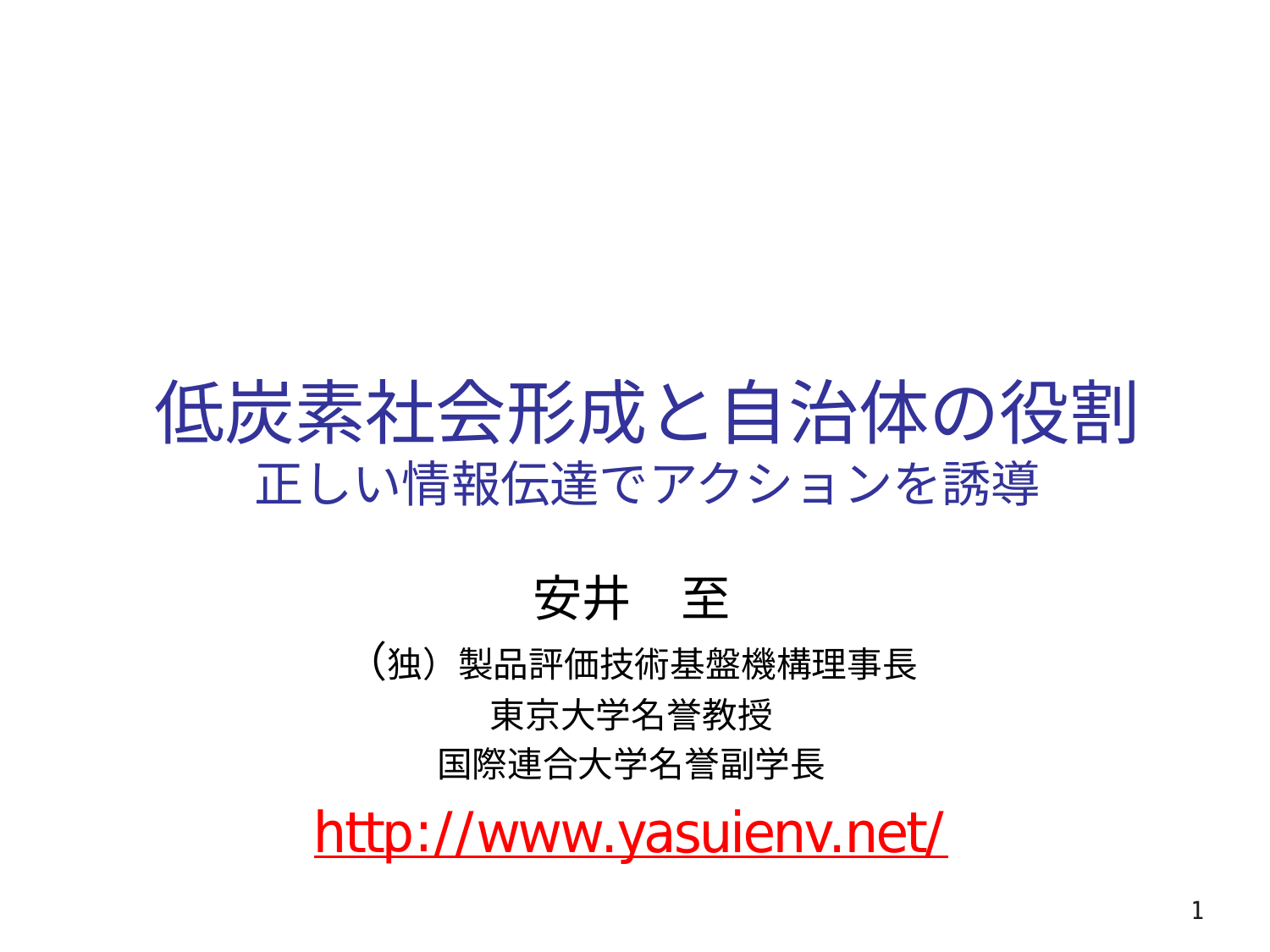

# 低炭素社会形成と自治体の役割 正しい情報伝達でアクションを誘導
安井　至
（独）製品評価技術基盤機構理事長
東京大学名誉教授
国際連合大学名誉副学長
http://www.yasuienv.net/

1